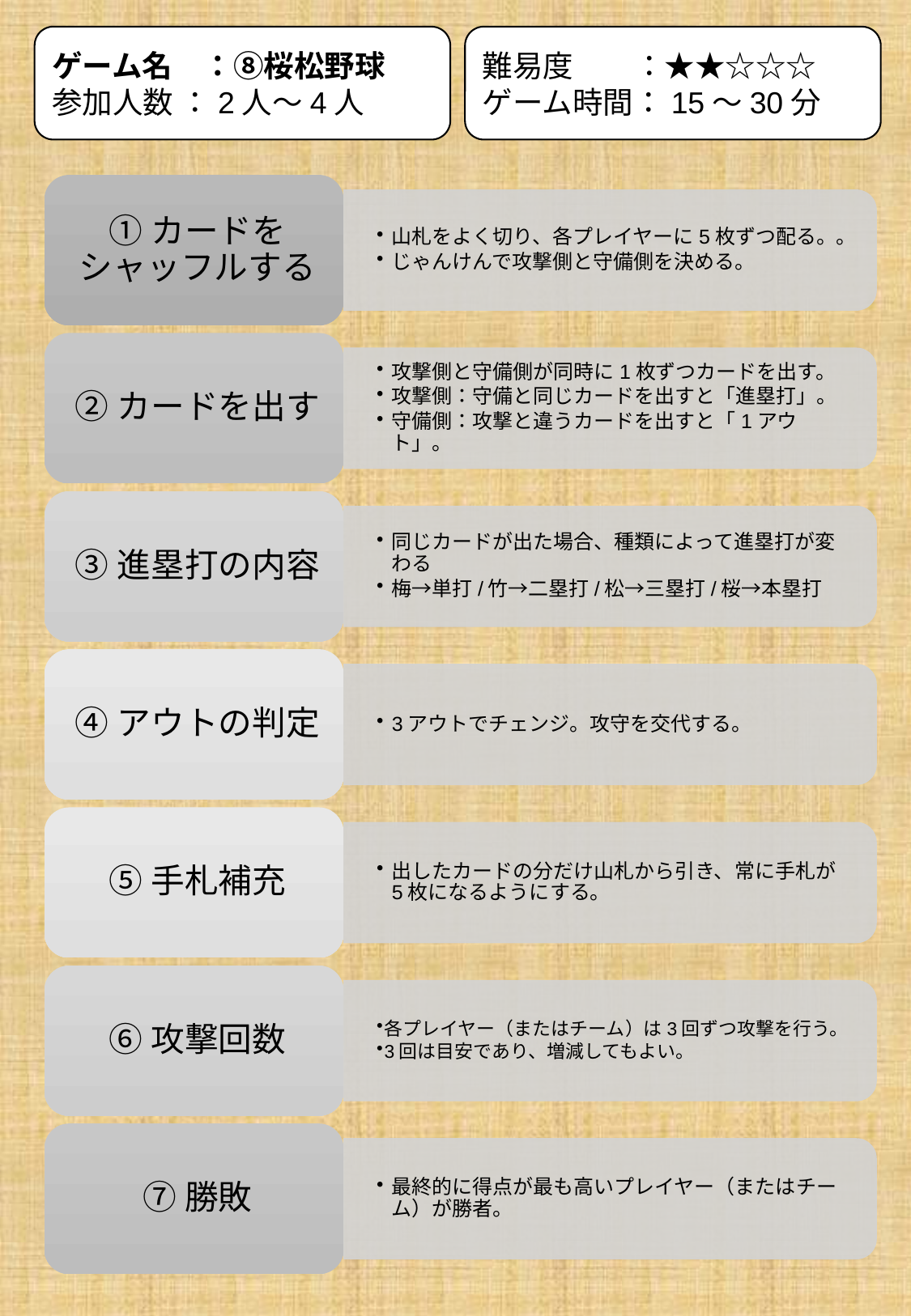

ゲーム名　：⑧桜松野球
参加人数 ：2人～4人
難易度　　：★★☆☆☆
ゲーム時間：15～30分
山札をよく切り、各プレイヤーに5枚ずつ配る。。
じゃんけんで攻撃側と守備側を決める。
①カードを
シャッフルする
攻撃側と守備側が同時に1枚ずつカードを出す。
攻撃側：守備と同じカードを出すと「進塁打」。
守備側：攻撃と違うカードを出すと「1アウト」。
②カードを出す
同じカードが出た場合、種類によって進塁打が変わる
梅→単打/竹→二塁打/松→三塁打/桜→本塁打
③進塁打の内容
3アウトでチェンジ。攻守を交代する。
④アウトの判定
出したカードの分だけ山札から引き、常に手札が5枚になるようにする。
⑤手札補充
各プレイヤー（またはチーム）は3回ずつ攻撃を行う。
3回は目安であり、増減してもよい。
⑥攻撃回数
最終的に得点が最も高いプレイヤー（またはチーム）が勝者。
⑦勝敗